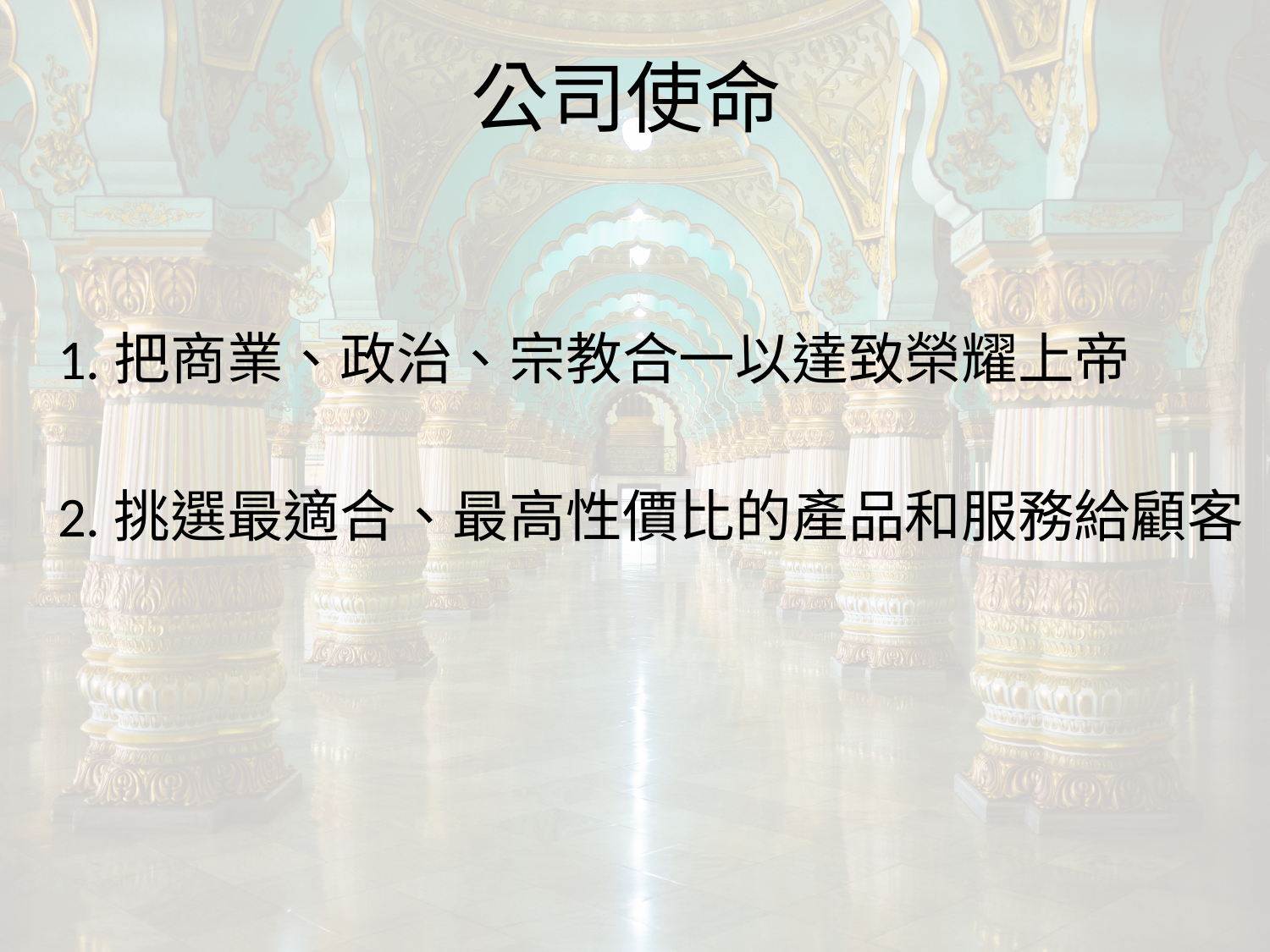

# 公司使命

1.把商業、政治、宗教合一以達致榮耀上帝

2.挑選最適合、最高性價比的產品和服務給顧客